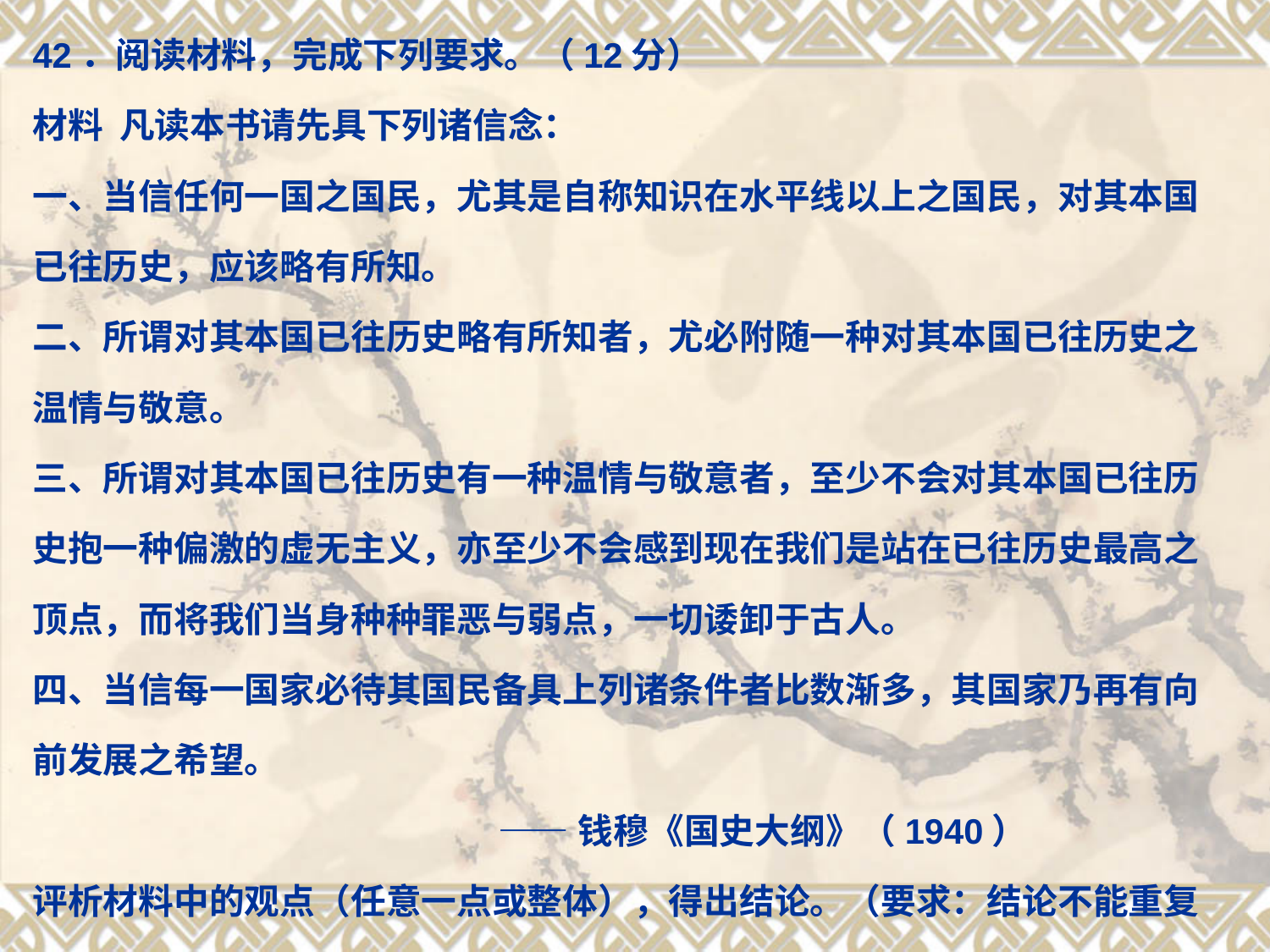

42．阅读材料，完成下列要求。（12分）
材料  凡读本书请先具下列诸信念：
一、当信任何一国之国民，尤其是自称知识在水平线以上之国民，对其本国已往历史，应该略有所知。
二、所谓对其本国已往历史略有所知者，尤必附随一种对其本国已往历史之温情与敬意。
三、所谓对其本国已往历史有一种温情与敬意者，至少不会对其本国已往历史抱一种偏激的虚无主义，亦至少不会感到现在我们是站在已往历史最高之顶点，而将我们当身种种罪恶与弱点，一切诿卸于古人。
四、当信每一国家必待其国民备具上列诸条件者比数渐多，其国家乃再有向前发展之希望。
                                                          ——钱穆《国史大纲》（1940）
评析材料中的观点（任意一点或整体），得出结论。（要求：结论不能重复材料中观点，持论有据，论证充分，表述清晰。）